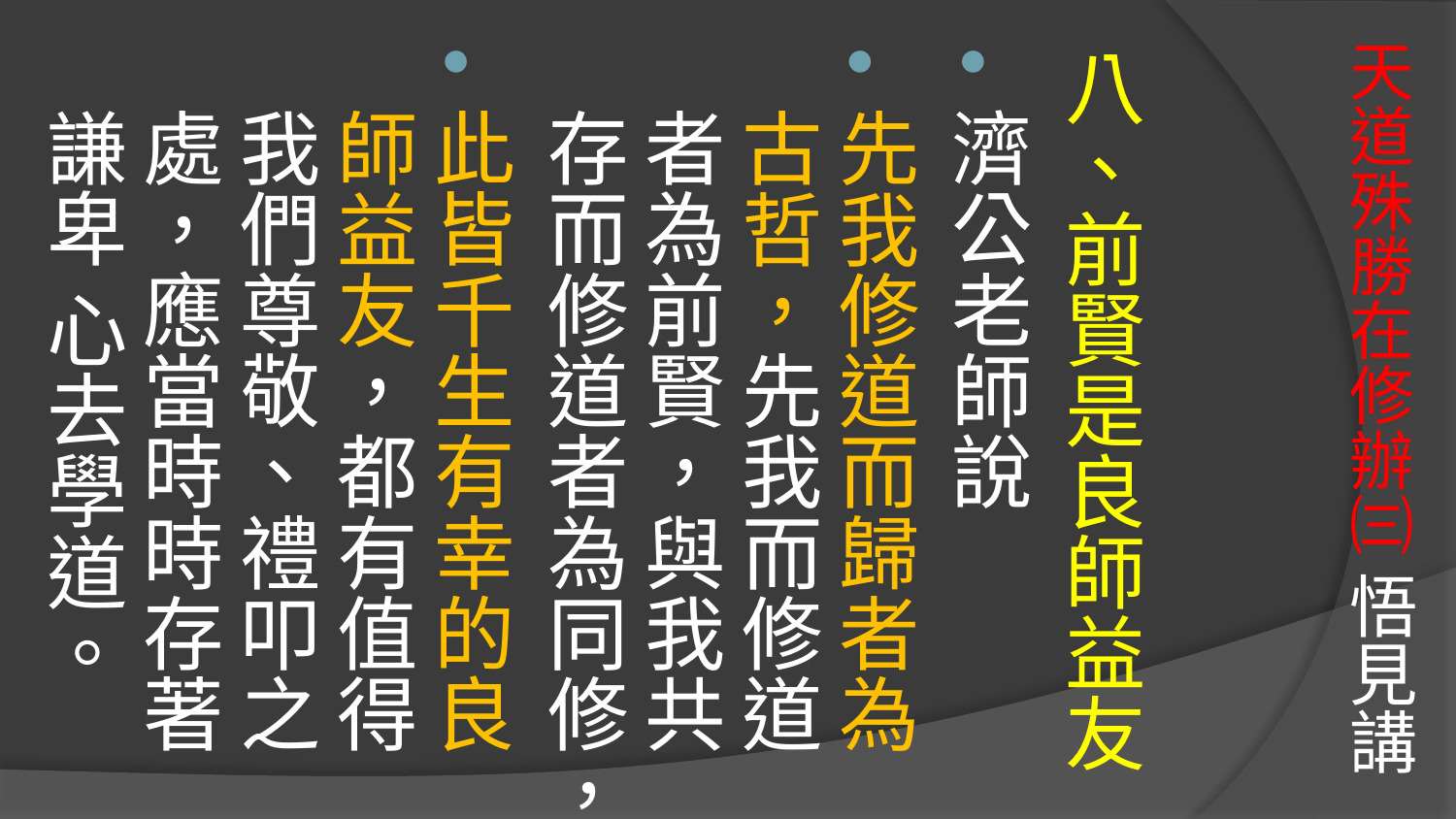

# 天道殊勝在修辦㈢ 悟見講
八、前賢是良師益友
濟公老師說
先我修道而歸者為古哲，先我而修道者為前賢，與我共存而修道者為同修，
此皆千生有幸的良師益友，都有值得我們尊敬、禮叩之處，應當時時存著謙卑 心去學道。